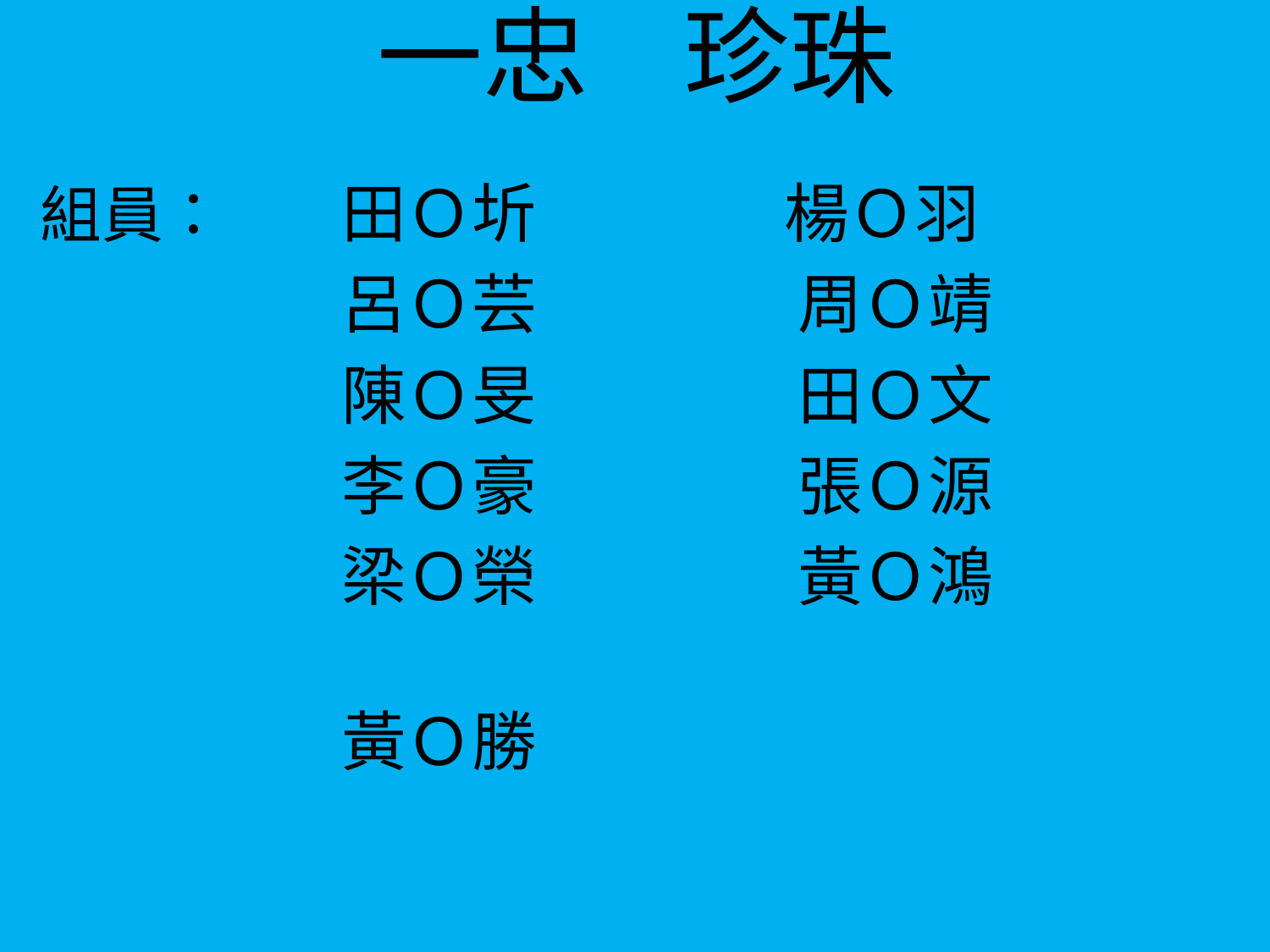

# 一忠    珍珠
 組員：        田Ｏ圻                  楊Ｏ羽
                      呂Ｏ芸                   周Ｏ靖
                      陳Ｏ旻                   田Ｏ文
                      李Ｏ豪                   張Ｏ源
                      梁Ｏ榮                   黃Ｏ鴻
                      黃Ｏ勝